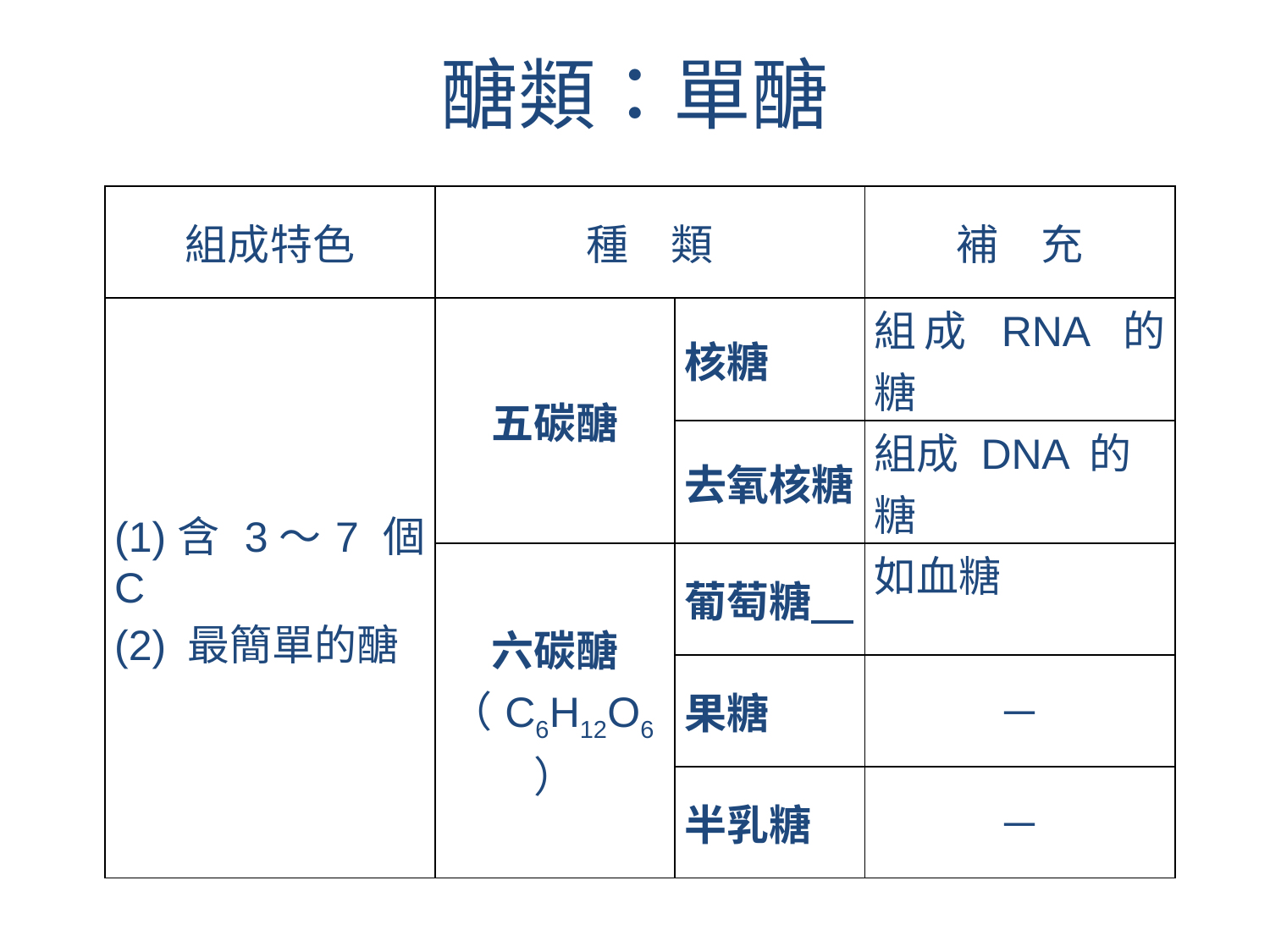

# 醣類：單醣
| 組成特色 | 種　類 |  | 補　充 |
| --- | --- | --- | --- |
| (1)含 3～7 個 C (2) 最簡單的醣 | 五碳醣 | 核糖 | 組成 RNA 的糖 |
|  |  | 去氧核糖 | 組成 DNA 的糖 |
|  | 六碳醣 （C6H12O6） | 葡萄糖 | 如血糖 |
|  |  | 果糖 | － |
|  |  | 半乳糖 | － |